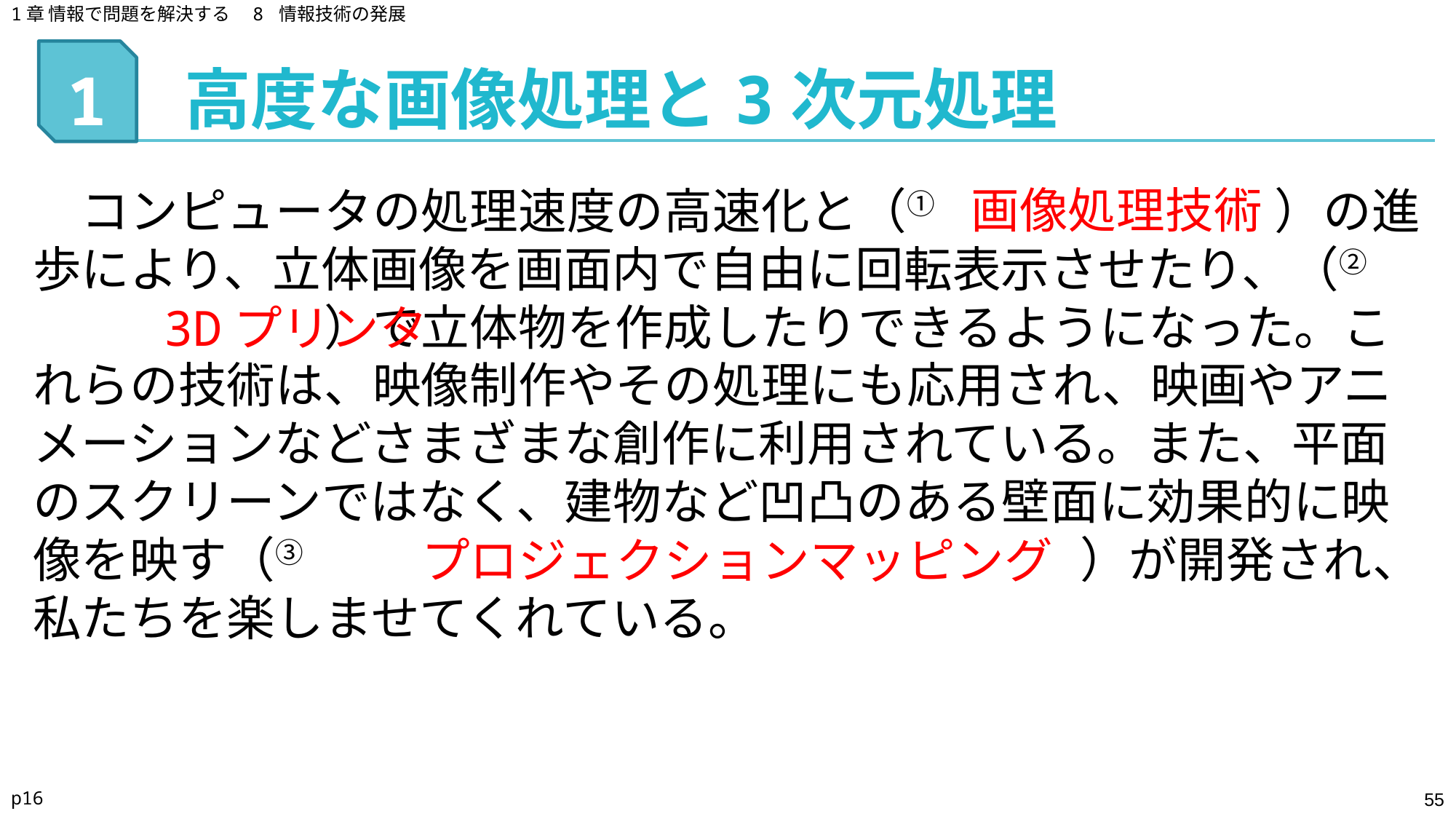

1章 情報で問題を解決する　8 情報技術の発展
高度な画像処理と3次元処理
# 1
　コンピュータの処理速度の高速化と（①　　　　　　　）の進歩により、立体画像を画面内で自由に回転表示させたり、（②　　　　　　　）で立体物を作成したりできるようになった。これらの技術は、映像制作やその処理にも応用され、映画やアニメーションなどさまざまな創作に利用されている。また、平面のスクリーンではなく、建物など凹凸のある壁面に効果的に映像を映す（③　　　　　　　　　　　　　　　　）が開発され、私たちを楽しませてくれている。
画像処理技術
3Dプリンタ
プロジェクションマッピング
p16
55